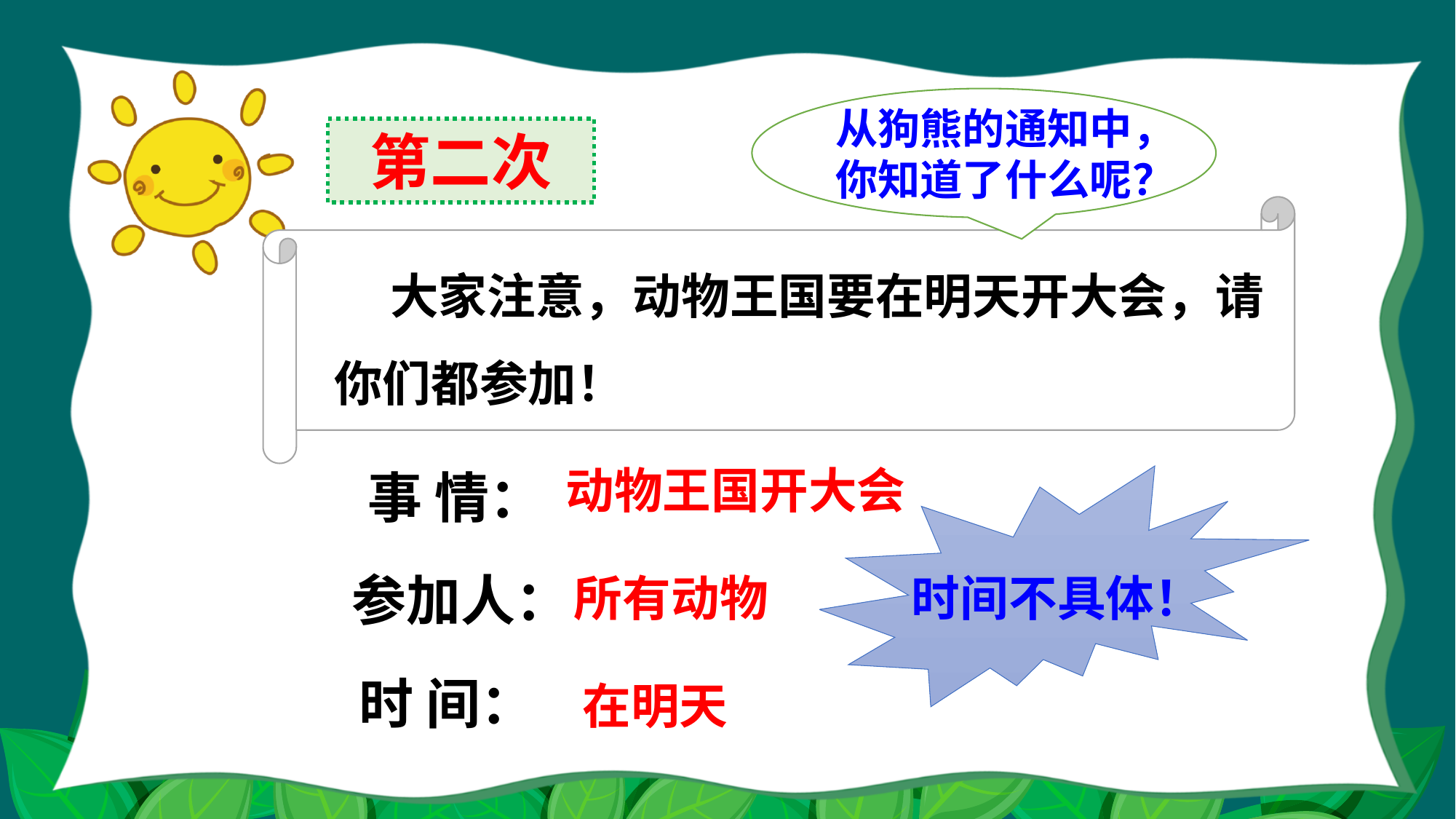

从狗熊的通知中，你知道了什么呢？
第二次

    大家注意，动物王国要在明天开大会，请你们都参加！
事 情：
动物王国开大会

参加人：
所有动物
时间不具体！
时 间：
在明天